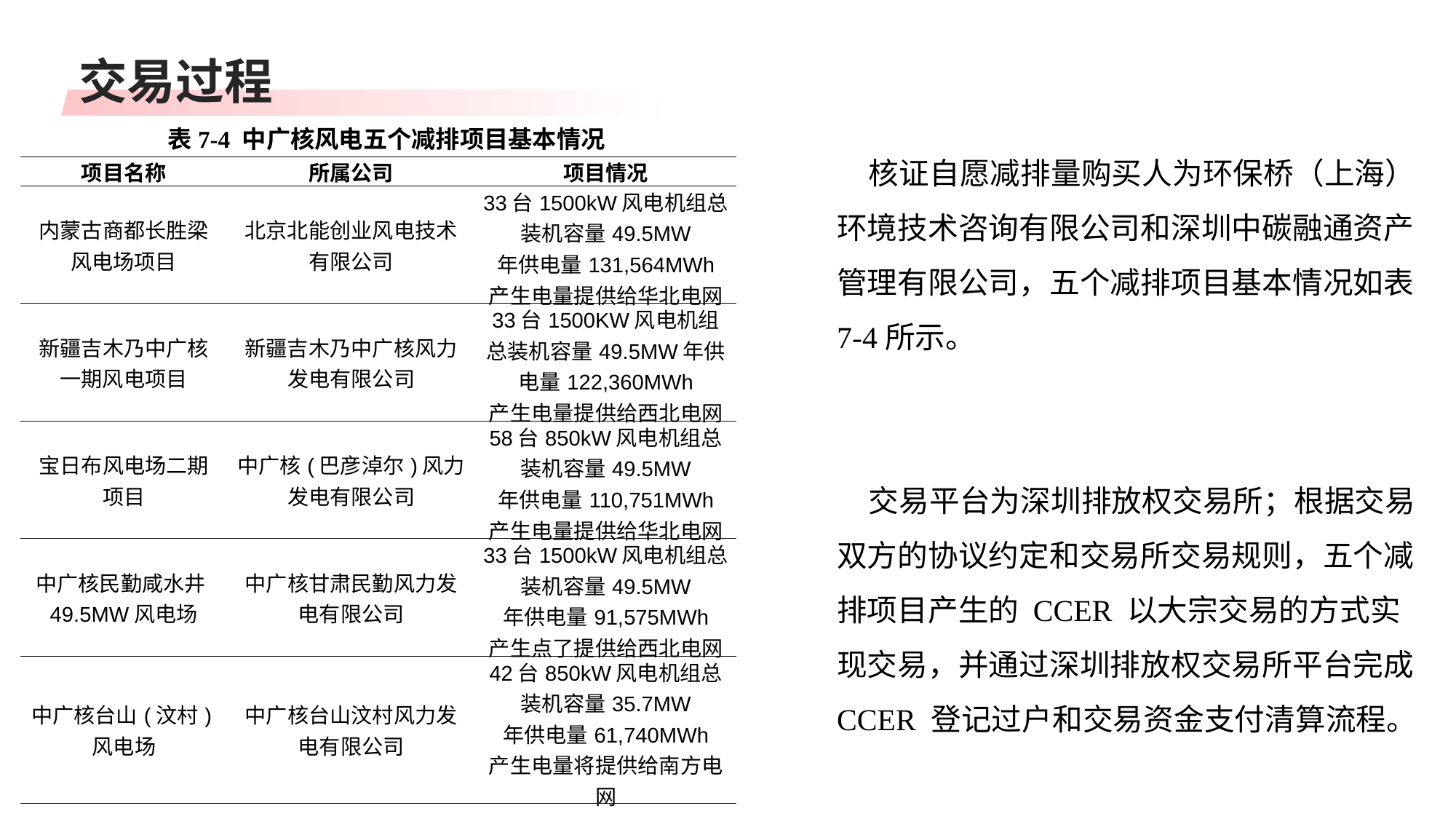

交易过程

表7-4 中广核风电五个减排项目基本情况
核证自愿减排量购买人为环保桥（上海）环境技术咨询有限公司和深圳中碳融通资产管理有限公司，五个减排项目基本情况如表7-4所示。

交易平台为深圳排放权交易所；根据交易双方的协议约定和交易所交易规则，五个减排项目产生的 CCER 以大宗交易的方式实现交易，并通过深圳排放权交易所平台完成CCER 登记过户和交易资金支付清算流程。

| 项目名称 | 所属公司 | 项目情况 |
| --- | --- | --- |
| 内蒙古商都长胜梁风电场项目 | 北京北能创业风电技术有限公司 | 33台1500kW风电机组总装机容量49.5MW 年供电量131,564MWh 产生电量提供给华北电网 |
| 新疆吉木乃中广核一期风电项目 | 新疆吉木乃中广核风力发电有限公司 | 33台1500KW风电机组总装机容量49.5MW年供电量122,360MWh 产生电量提供给西北电网 |
| 宝日布风电场二期项目 | 中广核(巴彦淖尔)风力发电有限公司 | 58台850kW风电机组总装机容量49.5MW 年供电量110,751MWh 产生电量提供给华北电网 |
| 中广核民勤咸水井49.5MW风电场 | 中广核甘肃民勤风力发电有限公司 | 33台1500kW风电机组总装机容量49.5MW 年供电量91,575MWh 产生点了提供给西北电网 |
| 中广核台山(汶村)风电场 | 中广核台山汶村风力发电有限公司 | 42台850kW风电机组总装机容量35.7MW 年供电量61,740MWh 产生电量将提供给南方电网 |